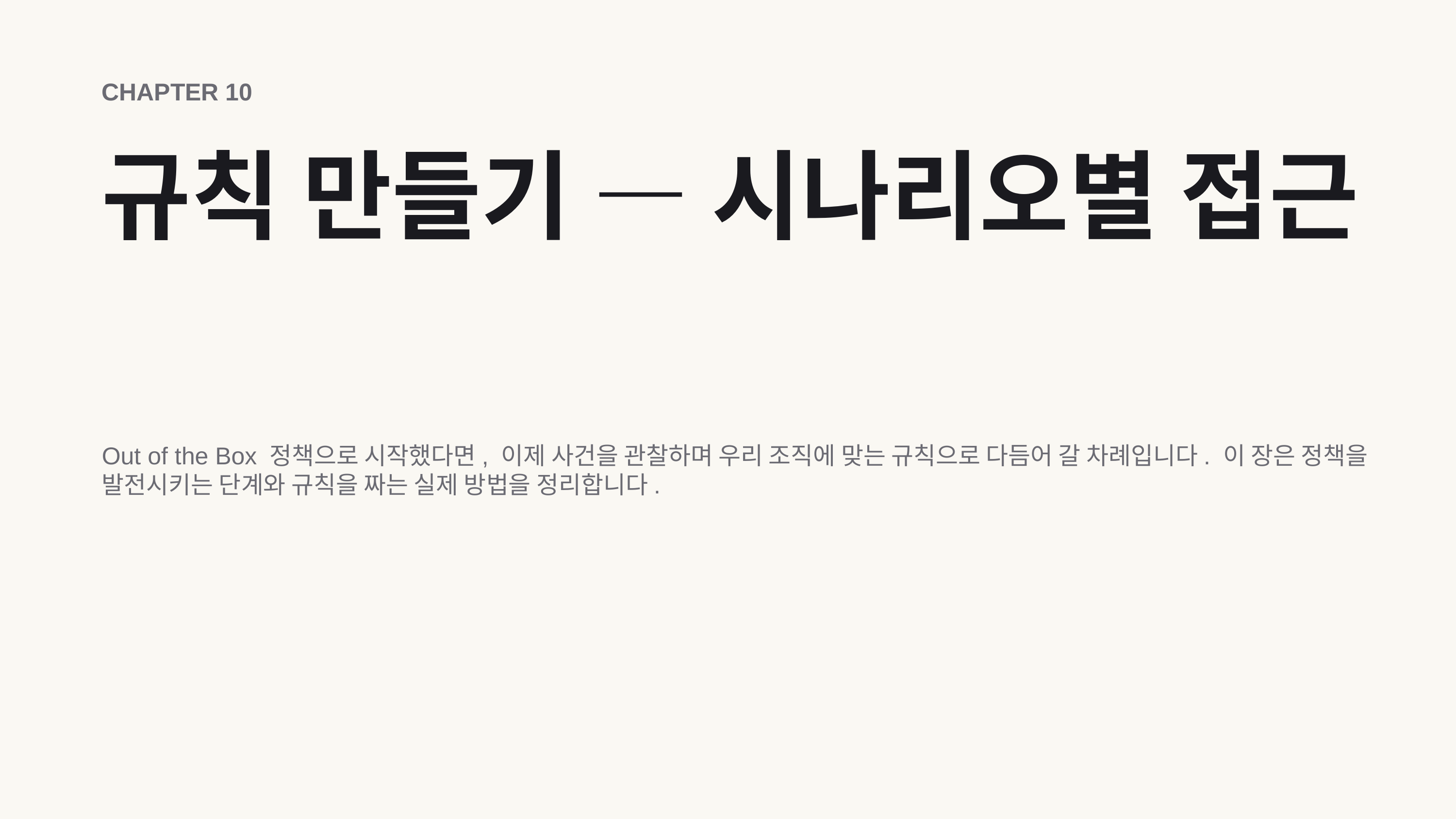

CHAPTER 10
규칙 만들기 — 시나리오별 접근
Out of the Box 정책으로 시작했다면, 이제 사건을 관찰하며 우리 조직에 맞는 규칙으로 다듬어 갈 차례입니다. 이 장은 정책을 발전시키는 단계와 규칙을 짜는 실제 방법을 정리합니다.